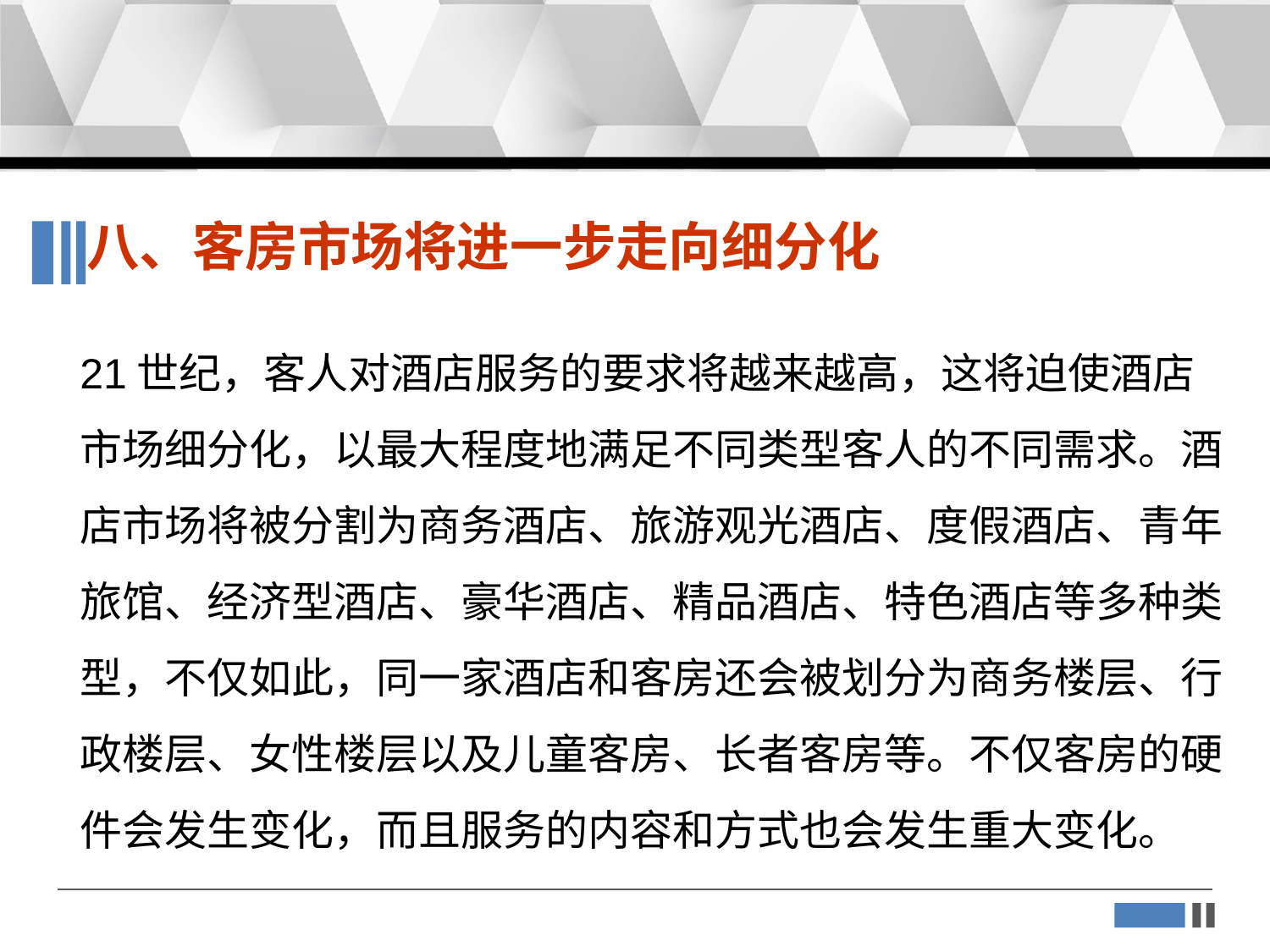

八、客房市场将进一步走向细分化

21世纪，客人对酒店服务的要求将越来越高，这将迫使酒店市场细分化，以最大程度地满足不同类型客人的不同需求。酒店市场将被分割为商务酒店、旅游观光酒店、度假酒店、青年旅馆、经济型酒店、豪华酒店、精品酒店、特色酒店等多种类型，不仅如此，同一家酒店和客房还会被划分为商务楼层、行政楼层、女性楼层以及儿童客房、长者客房等。不仅客房的硬件会发生变化，而且服务的内容和方式也会发生重大变化。